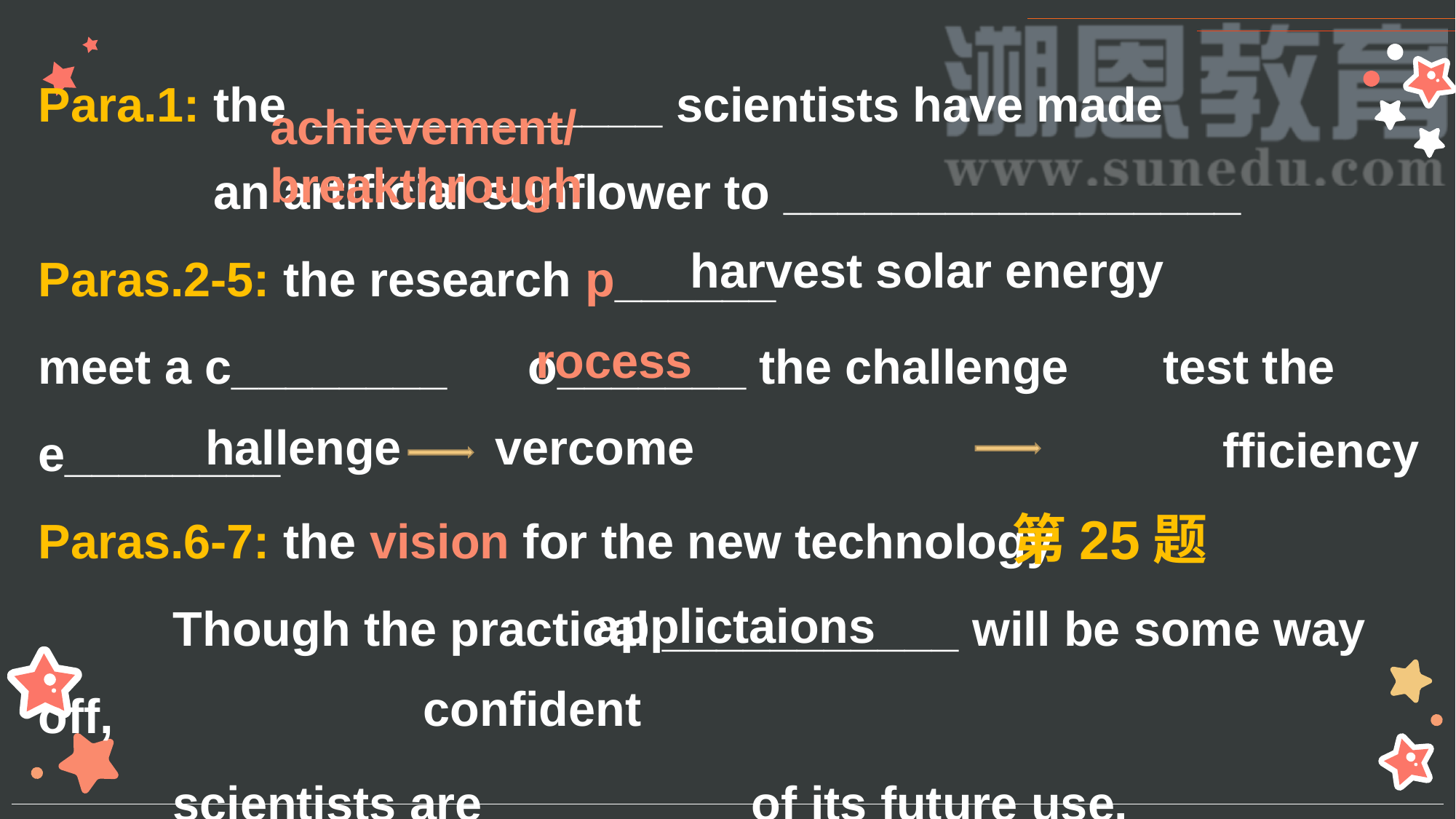

achievement/
breakthrough

Para.1: the  _____________ scientists have made
             an artificial sunflower to _________________
Paras.2-5: the research p______
meet a c________      o_______ the challenge       test the e________
Paras.6-7: the vision for the new technology
          Though the practical ___________ will be some way off,
          scientists are _________ of its future use.

harvest solar energy
rocess
hallenge
vercome
fficiency

第25题
applictaions

   confident